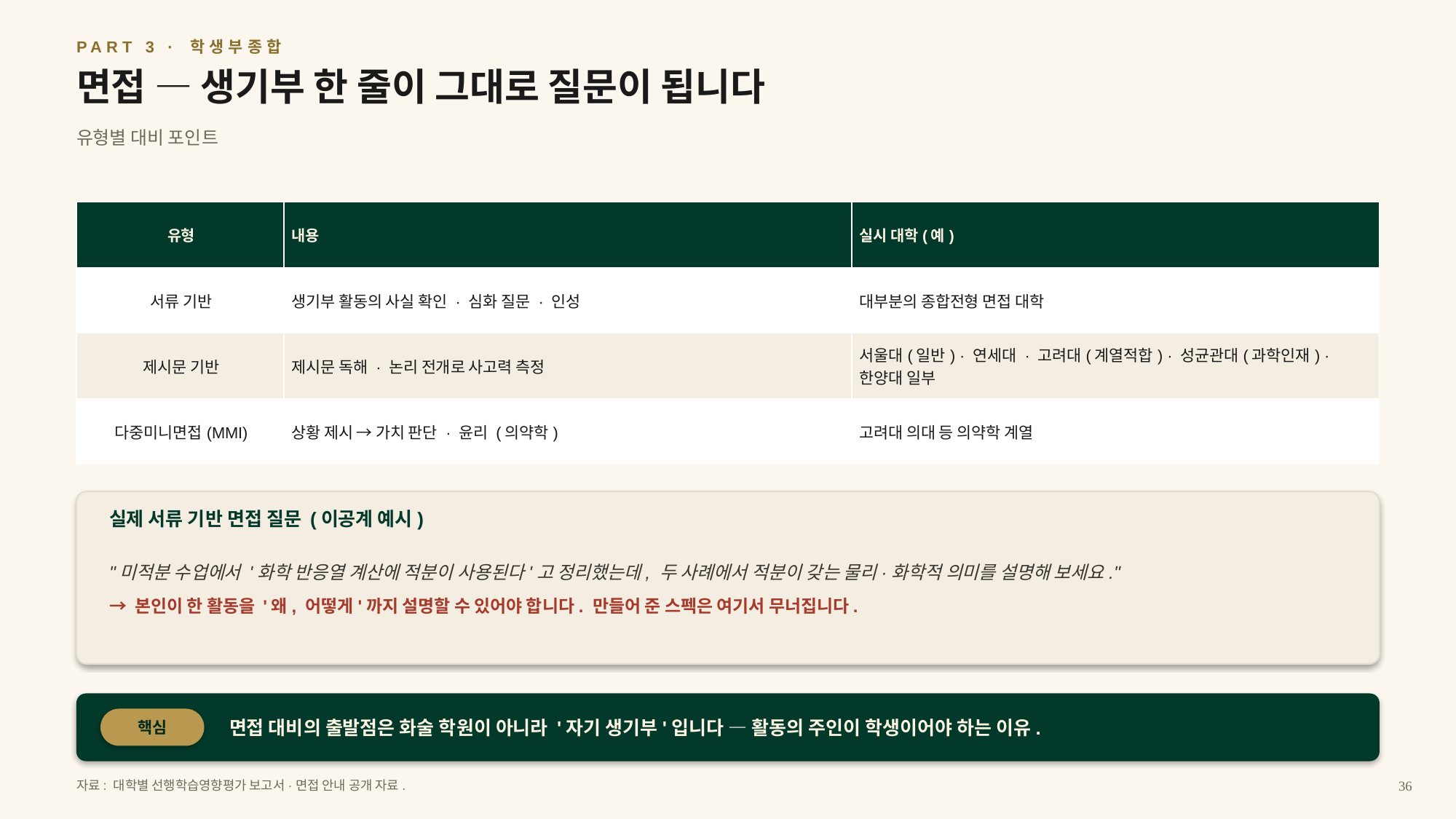

PART 3 · 학생부종합
면접 — 생기부 한 줄이 그대로 질문이 됩니다
유형별 대비 포인트
| 유형 | 내용 | 실시 대학(예) |
| --- | --- | --- |
| 서류 기반 | 생기부 활동의 사실 확인 · 심화 질문 · 인성 | 대부분의 종합전형 면접 대학 |
| 제시문 기반 | 제시문 독해 · 논리 전개로 사고력 측정 | 서울대(일반) · 연세대 · 고려대(계열적합) · 성균관대(과학인재) · 한양대 일부 |
| 다중미니면접(MMI) | 상황 제시 → 가치 판단 · 윤리 (의약학) | 고려대 의대 등 의약학 계열 |

실제 서류 기반 면접 질문 (이공계 예시)
"미적분 수업에서 '화학 반응열 계산에 적분이 사용된다'고 정리했는데, 두 사례에서 적분이 갖는 물리·화학적 의미를 설명해 보세요."
→ 본인이 한 활동을 '왜, 어떻게'까지 설명할 수 있어야 합니다. 만들어 준 스펙은 여기서 무너집니다.

면접 대비의 출발점은 화술 학원이 아니라 '자기 생기부'입니다 — 활동의 주인이 학생이어야 하는 이유.
핵심
자료: 대학별 선행학습영향평가 보고서·면접 안내 공개 자료.
36